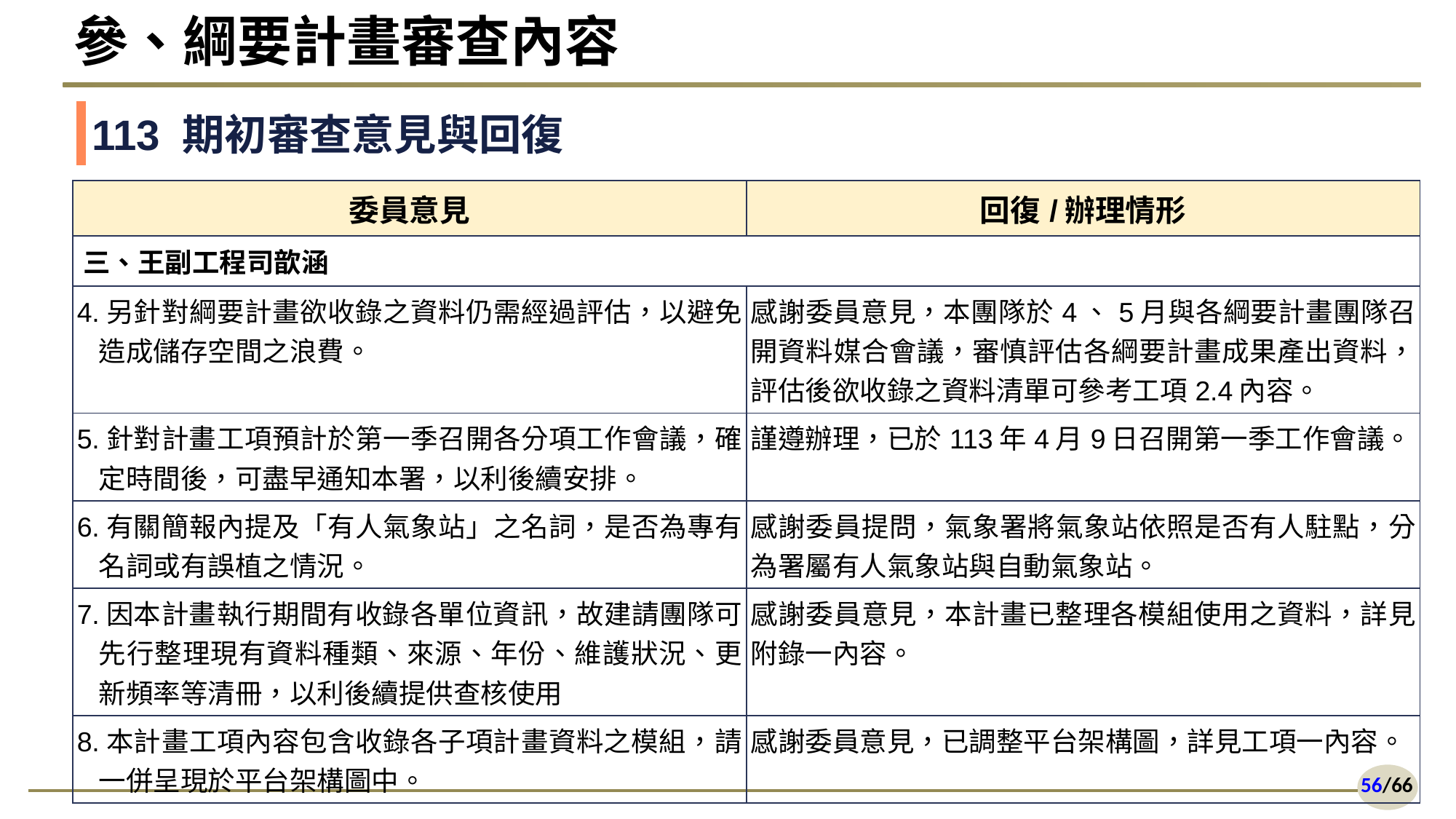

# 參、綱要計畫審查內容
113 期初審查意見與回復
| 委員意見 | 回復/辦理情形 |
| --- | --- |
| 三、王副工程司歆涵 |  |
| 4.另針對綱要計畫欲收錄之資料仍需經過評估，以避免造成儲存空間之浪費。 | 感謝委員意見，本團隊於4、5月與各綱要計畫團隊召開資料媒合會議，審慎評估各綱要計畫成果產出資料，評估後欲收錄之資料清單可參考工項2.4內容。 |
| 5.針對計畫工項預計於第一季召開各分項工作會議，確定時間後，可盡早通知本署，以利後續安排。 | 謹遵辦理，已於113年4月9日召開第一季工作會議。 |
| 6.有關簡報內提及「有人氣象站」之名詞，是否為專有名詞或有誤植之情況。 | 感謝委員提問，氣象署將氣象站依照是否有人駐點，分為署屬有人氣象站與自動氣象站。 |
| 7.因本計畫執行期間有收錄各單位資訊，故建請團隊可先行整理現有資料種類、來源、年份、維護狀況、更新頻率等清冊，以利後續提供查核使用 | 感謝委員意見，本計畫已整理各模組使用之資料，詳見附錄一內容。 |
| 8.本計畫工項內容包含收錄各子項計畫資料之模組，請一併呈現於平台架構圖中。 | 感謝委員意見，已調整平台架構圖，詳見工項一內容。 |
56/66